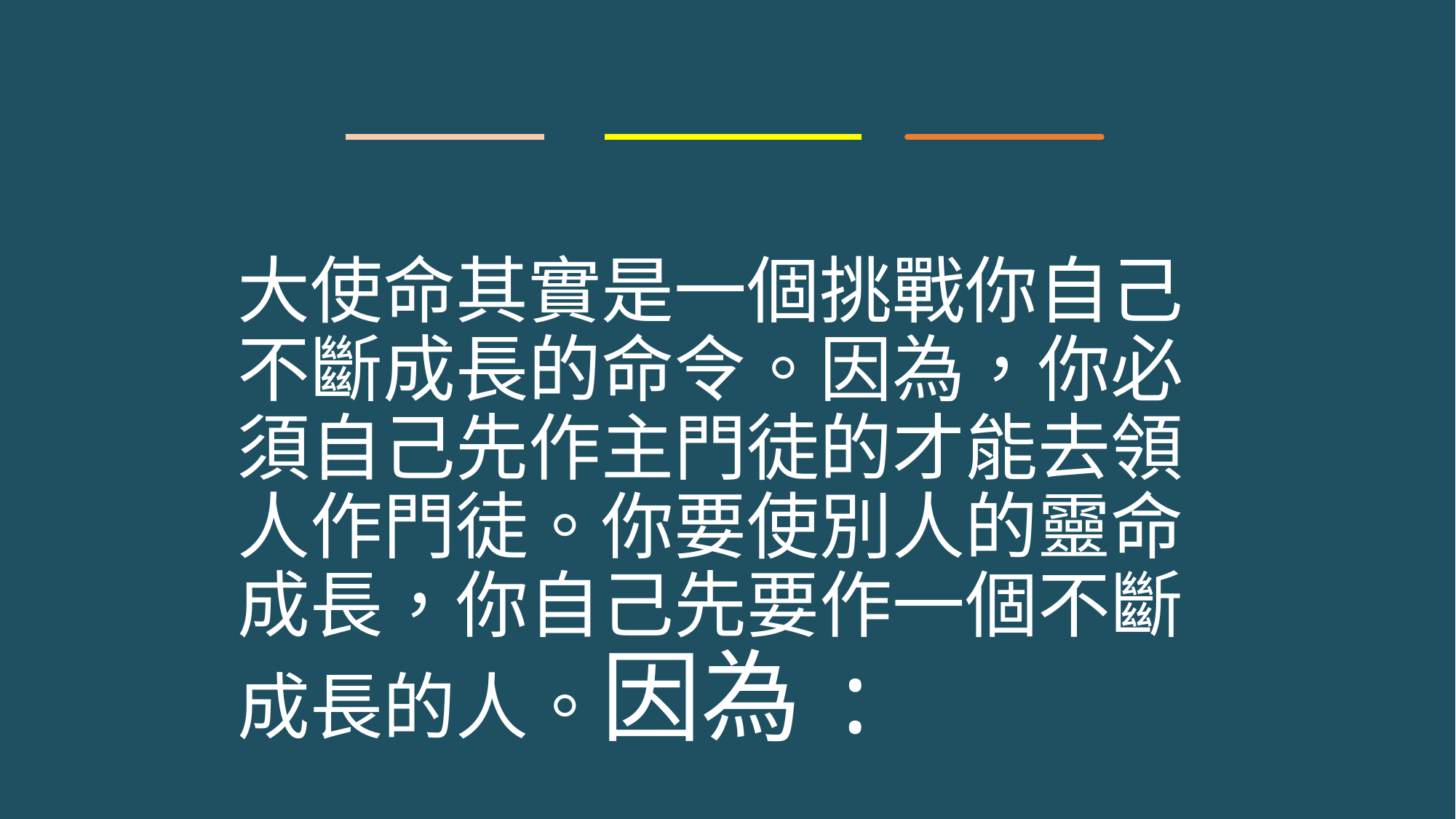

大使命其實是一個挑戰你自己不斷成長的命令。因為，你必須自己先作主門徒的才能去領人作門徒。你要使別人的靈命成長，你自己先要作一個不斷成長的人。因為: